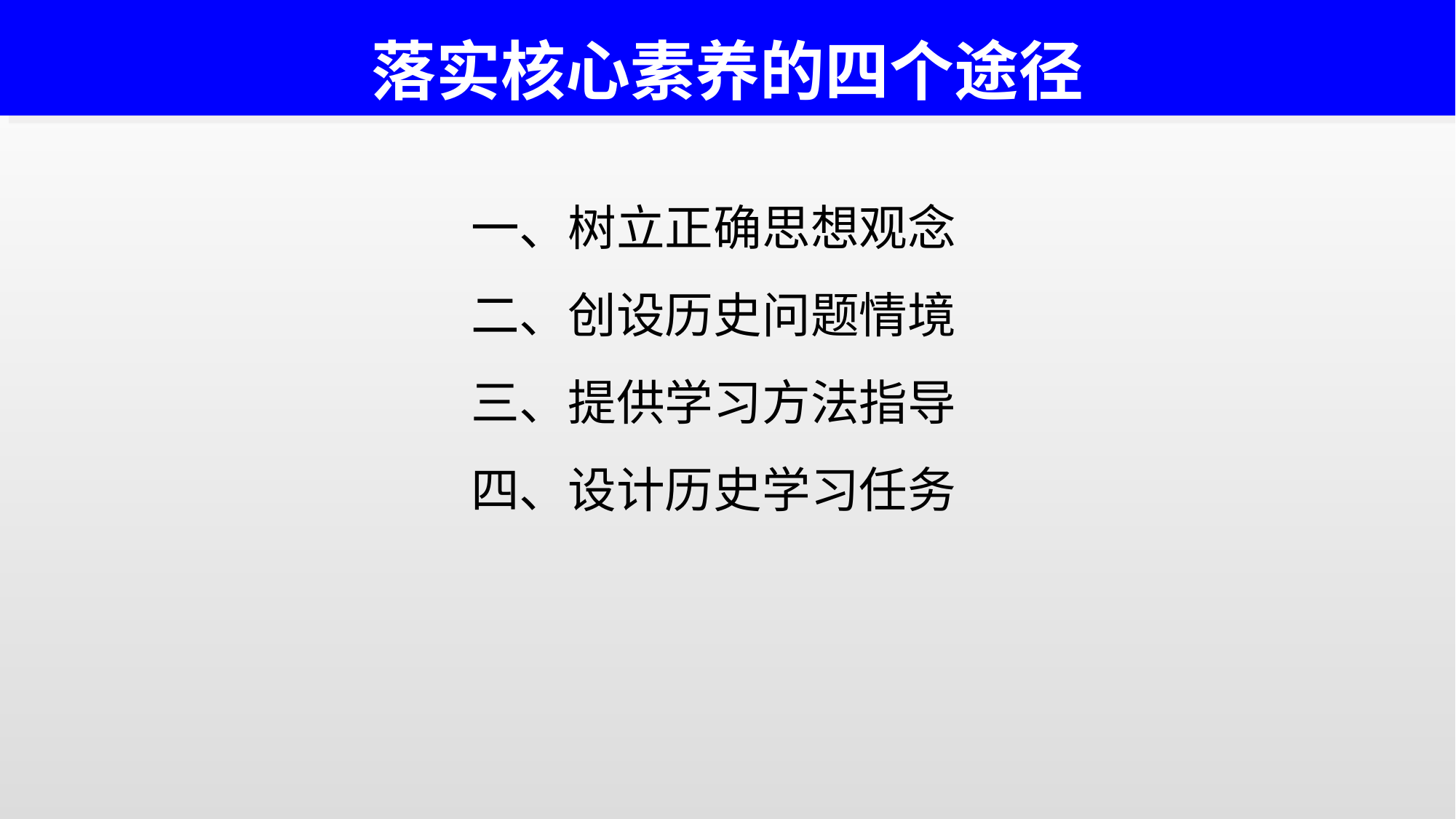

落实核心素养的四个途径
一、树立正确思想观念
二、创设历史问题情境
三、提供学习方法指导
四、设计历史学习任务